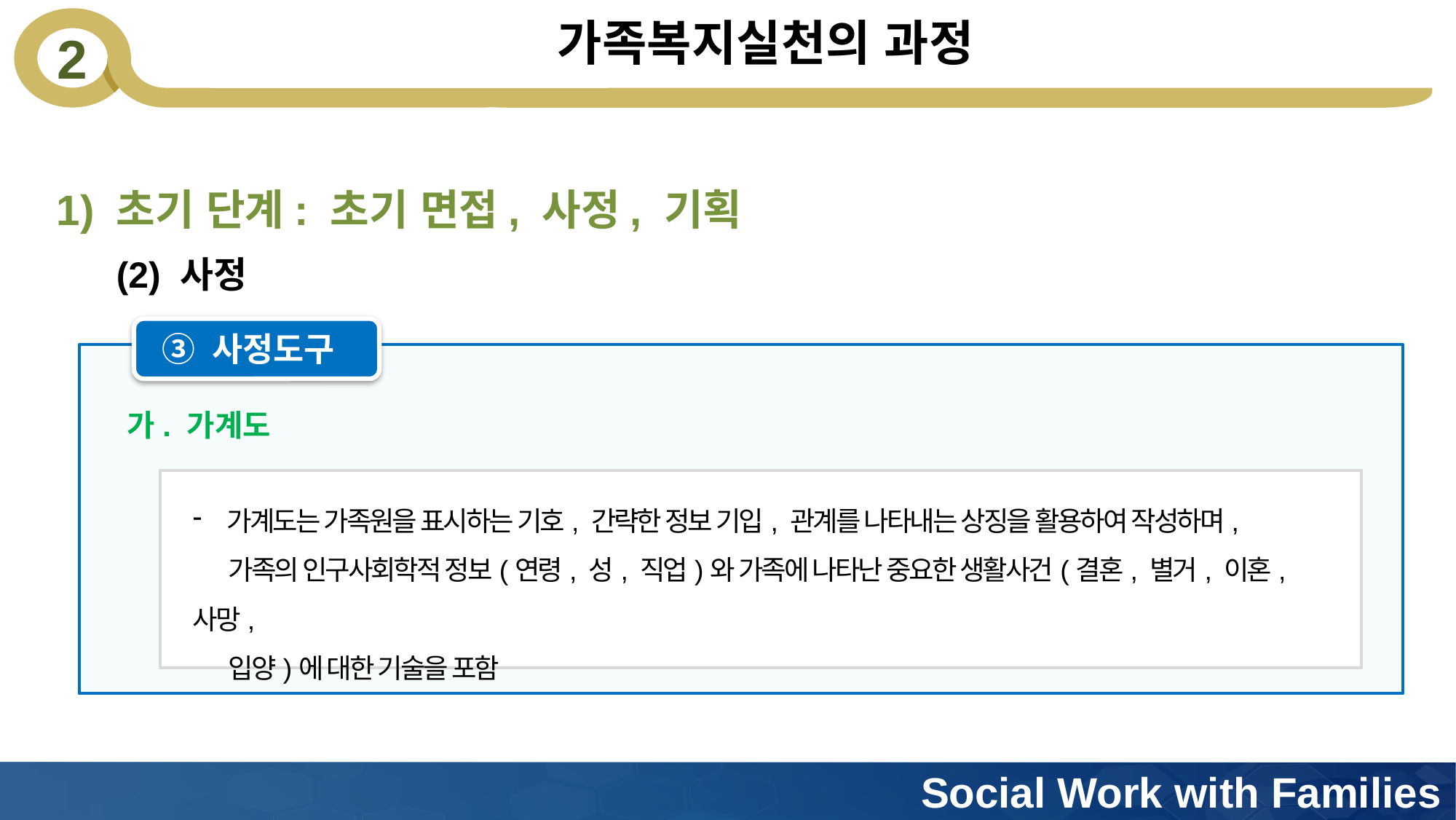

# 가족복지실천의 과정
1) 초기 단계: 초기 면접, 사정, 기획
(2) 사정

③ 사정도구

가. 가계도

가계도는 가족원을 표시하는 기호, 간략한 정보 기입, 관계를 나타내는 상징을 활용하여 작성하며,
     가족의 인구사회학적 정보(연령, 성, 직업)와 가족에 나타난 중요한 생활사건(결혼, 별거, 이혼, 사망,
     입양)에 대한 기술을 포함